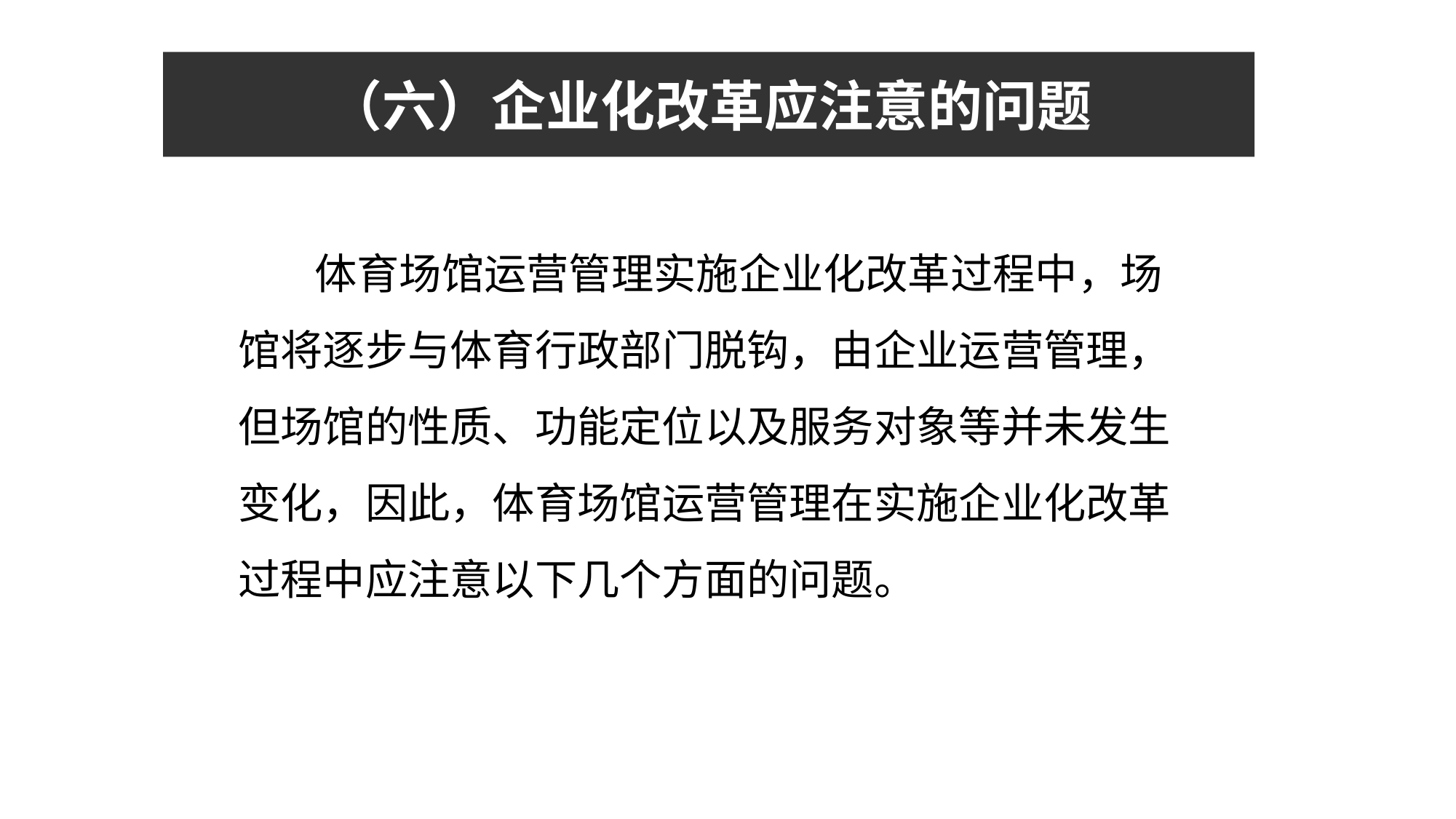

# （六）企业化改革应注意的问题
       体育场馆运营管理实施企业化改革过程中，场馆将逐步与体育行政部门脱钩，由企业运营管理，但场馆的性质、功能定位以及服务对象等并未发生变化，因此，体育场馆运营管理在实施企业化改革过程中应注意以下几个方面的问题。